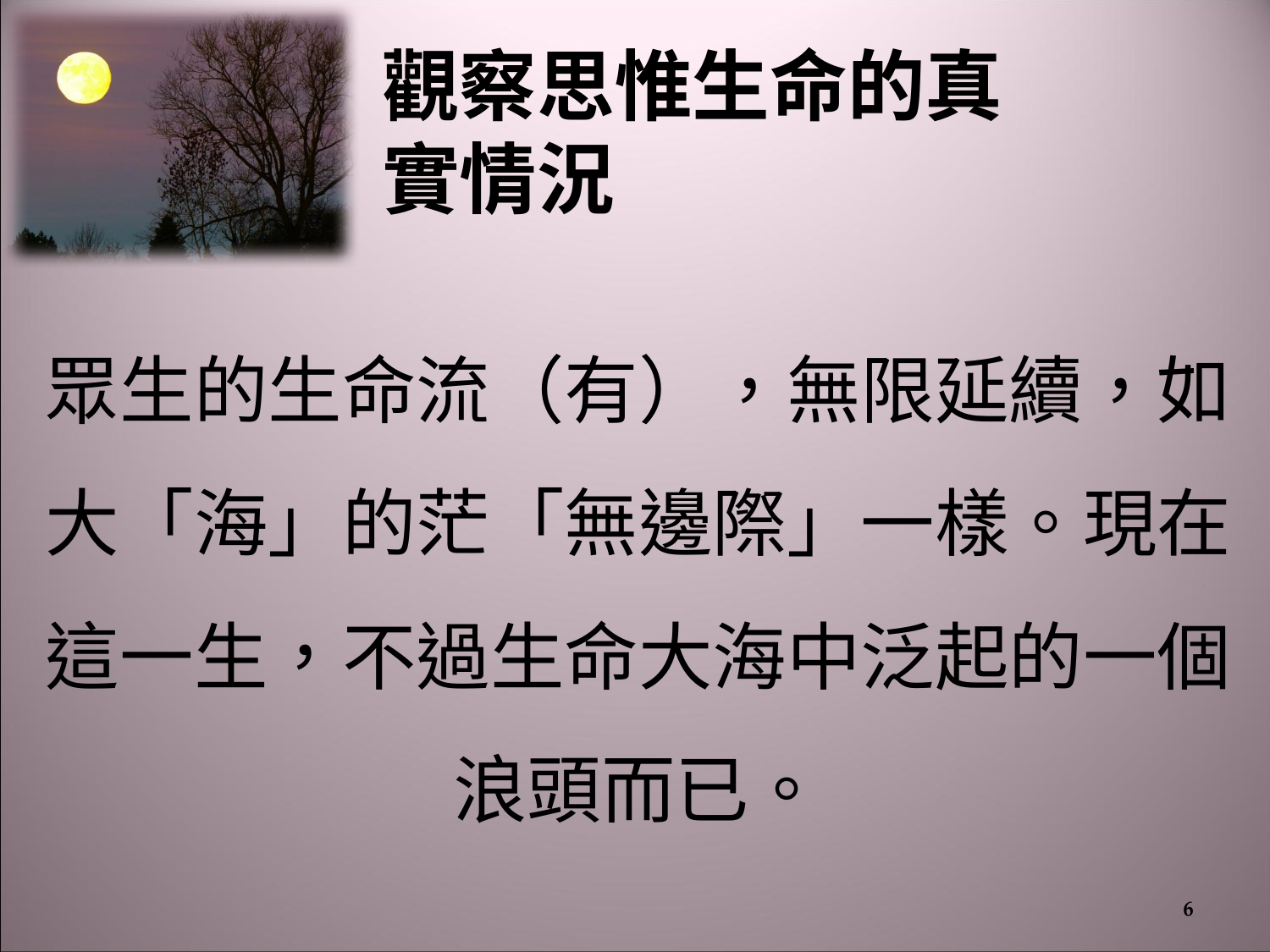

# 觀察思惟生命的真實情況
眾生的生命流（有），無限延續，如大「海」的茫「無邊際」一樣。現在這一生，不過生命大海中泛起的一個浪頭而已。

6